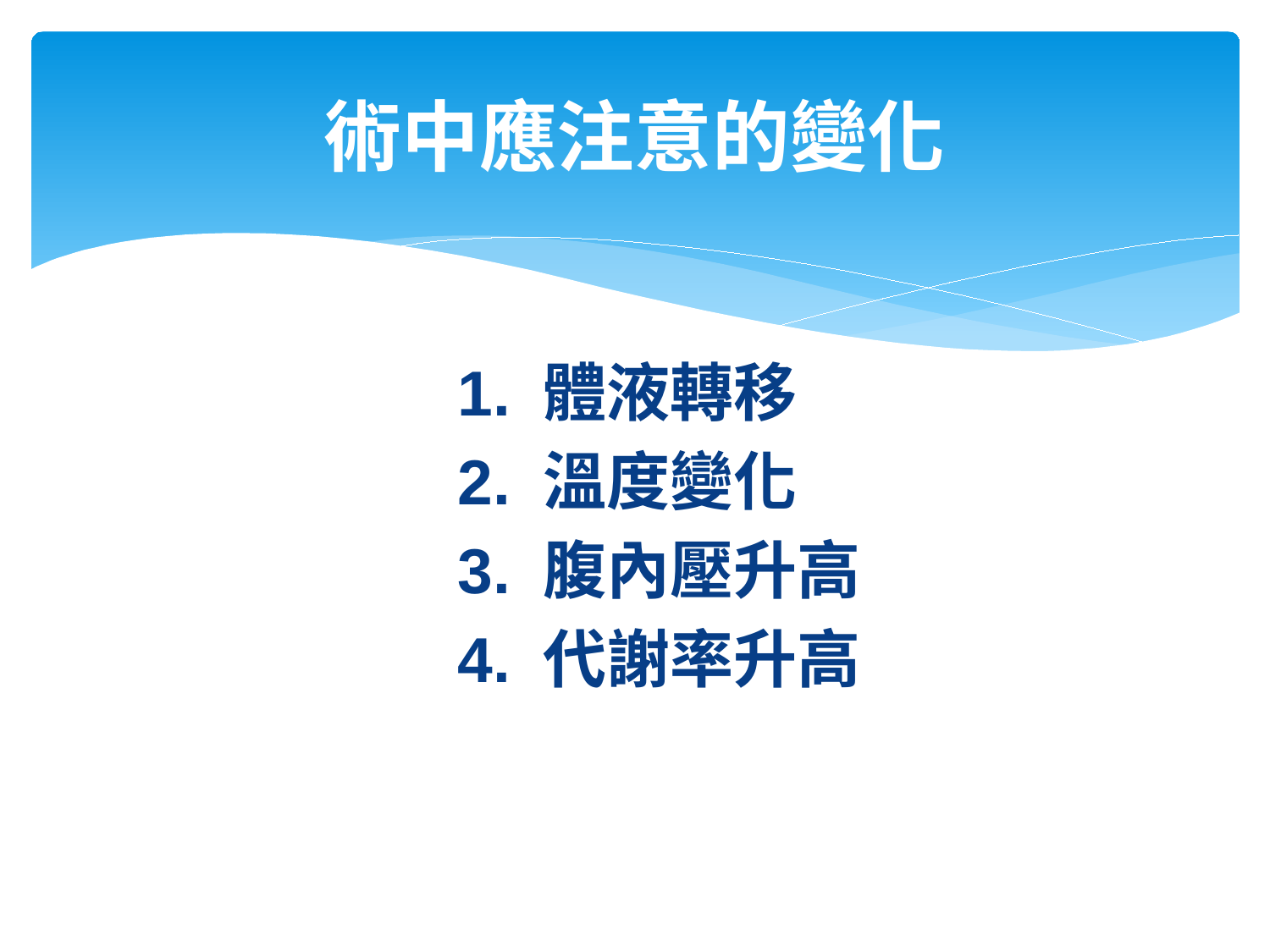

# 術中應注意的變化
1. 體液轉移
2. 溫度變化
3. 腹內壓升高
4. 代謝率升高